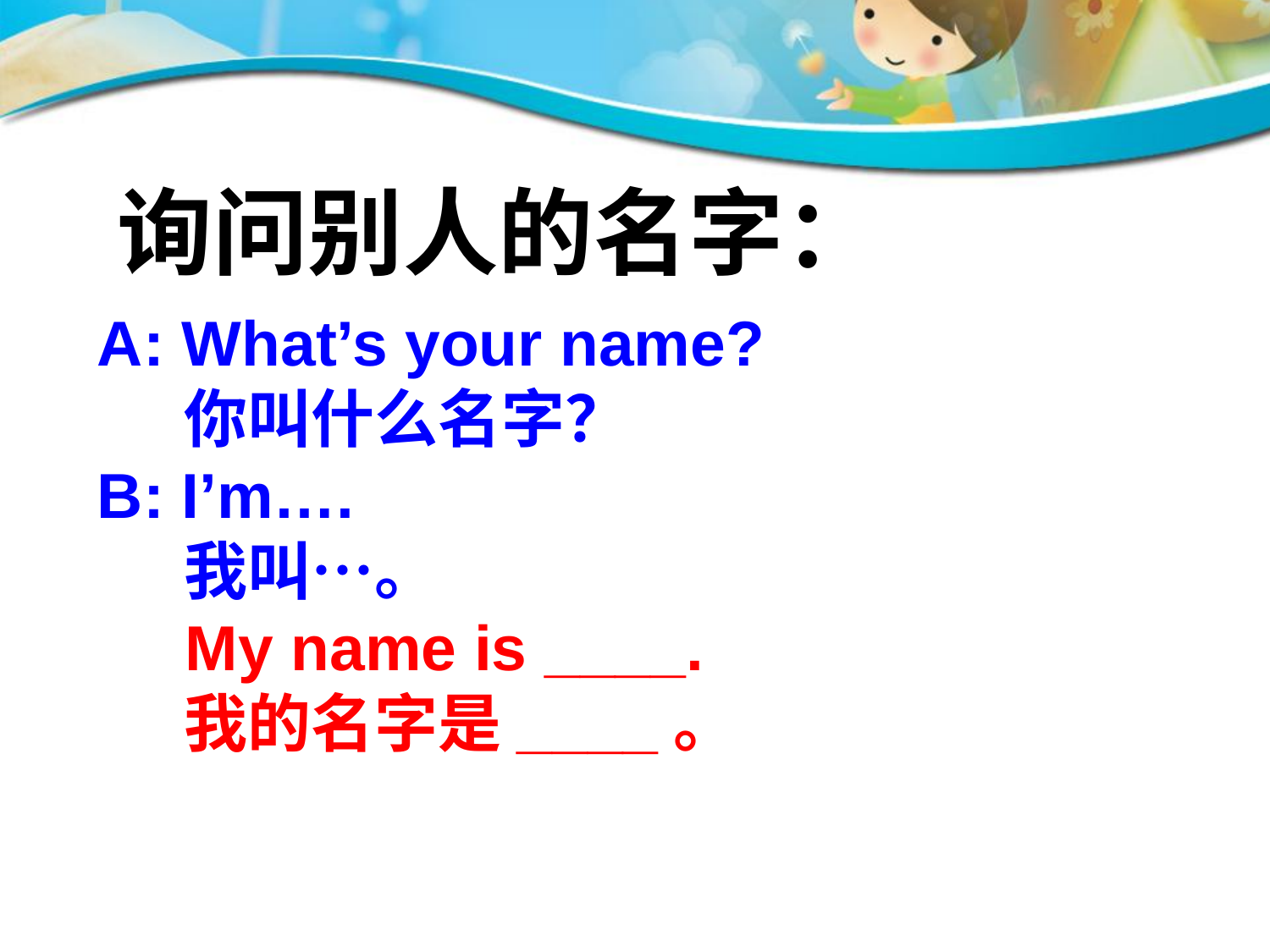

询问别人的名字：
A: What’s your name?
     你叫什么名字？
B: I’m….
     我叫…。
     My name is ____.
     我的名字是____。